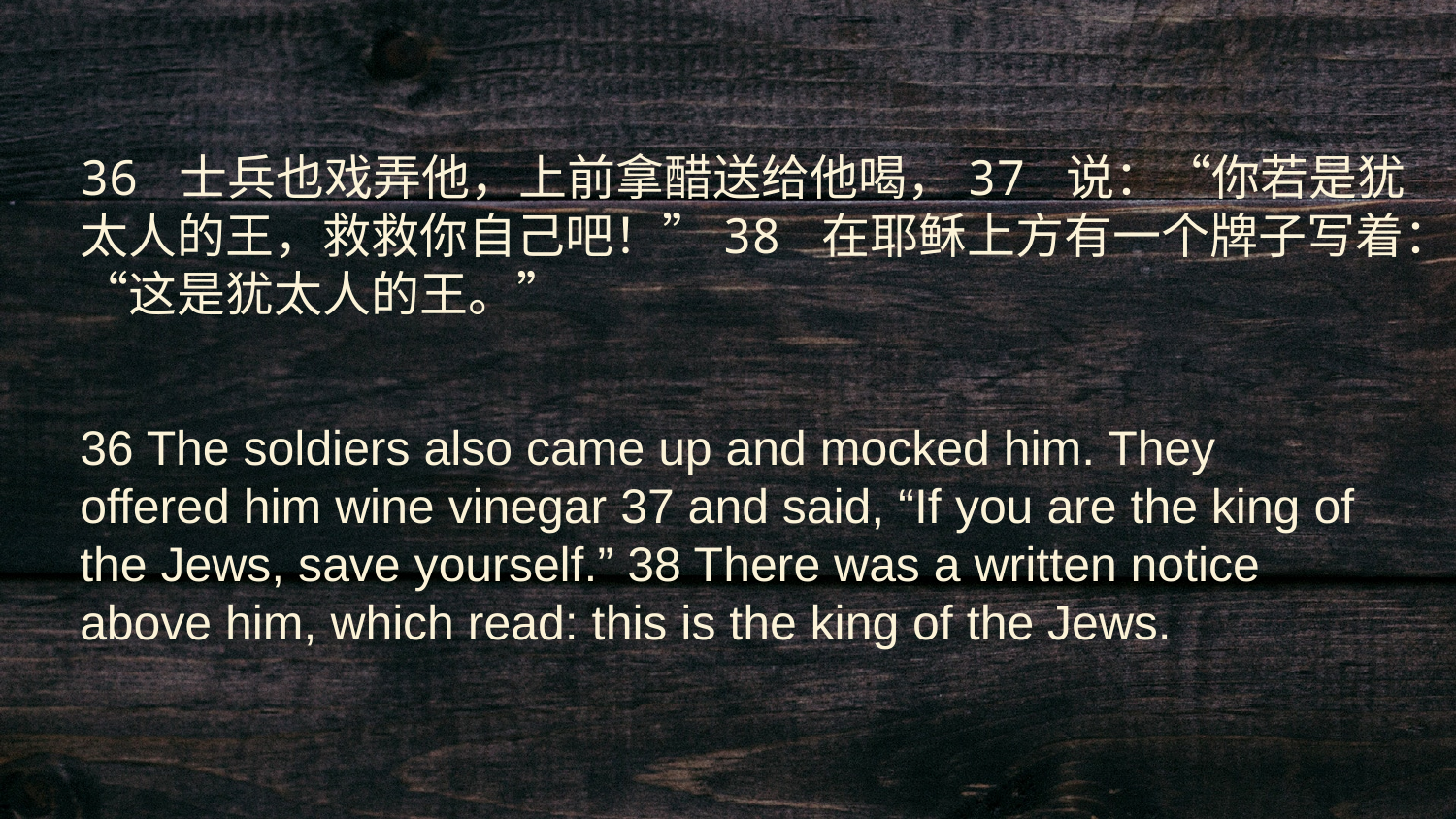

36 士兵也戏弄他，上前拿醋送给他喝，37 说：“你若是犹太人的王，救救你自己吧！”38 在耶稣上方有一个牌子写着：“这是犹太人的王。”
36 The soldiers also came up and mocked him. They offered him wine vinegar 37 and said, “If you are the king of the Jews, save yourself.” 38 There was a written notice above him, which read: this is the king of the Jews.